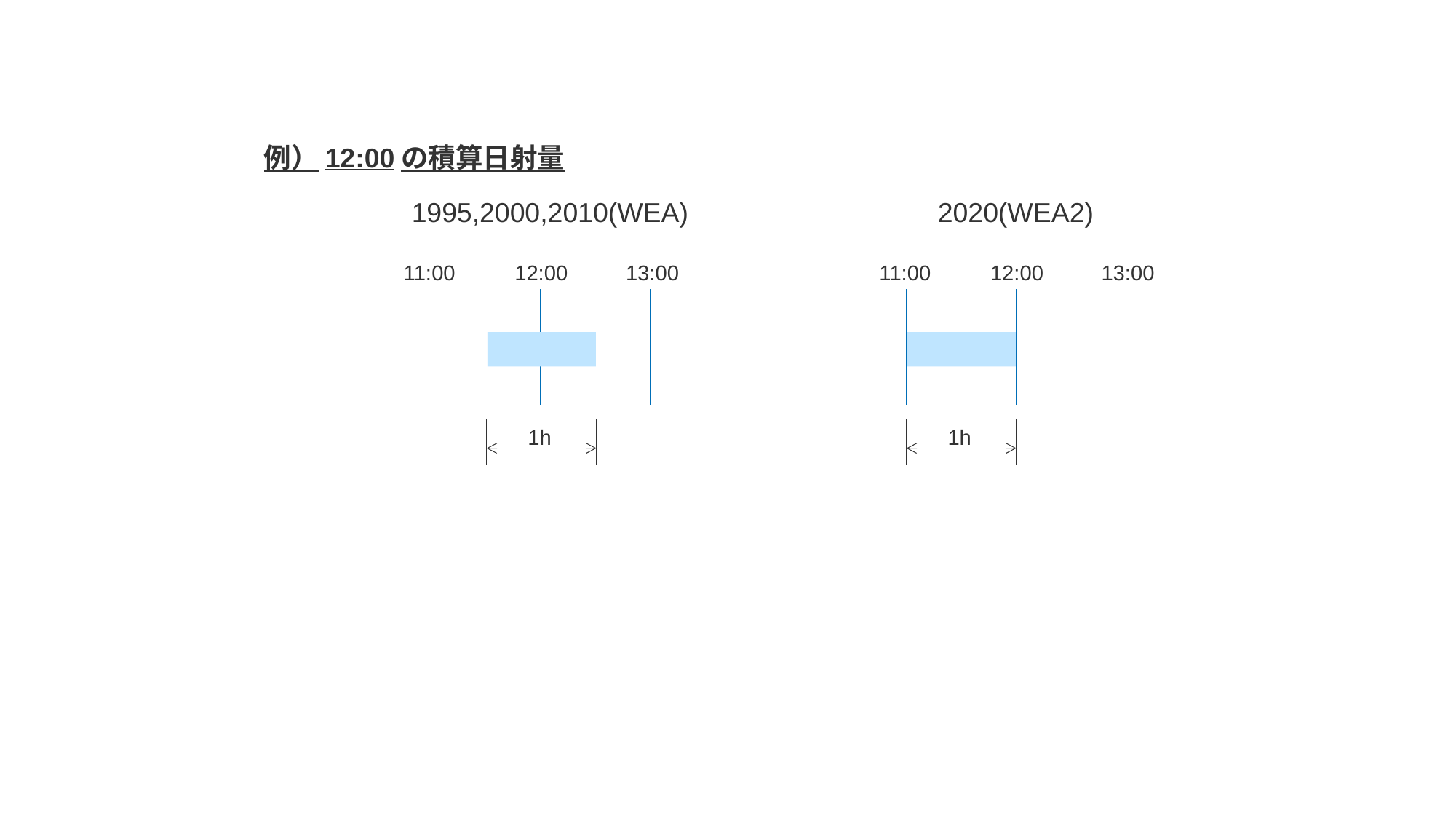

#
例）12:00の積算日射量
1995,2000,2010(WEA)
2020(WEA2)
11:00
12:00
13:00
11:00
12:00
13:00

1h

1h